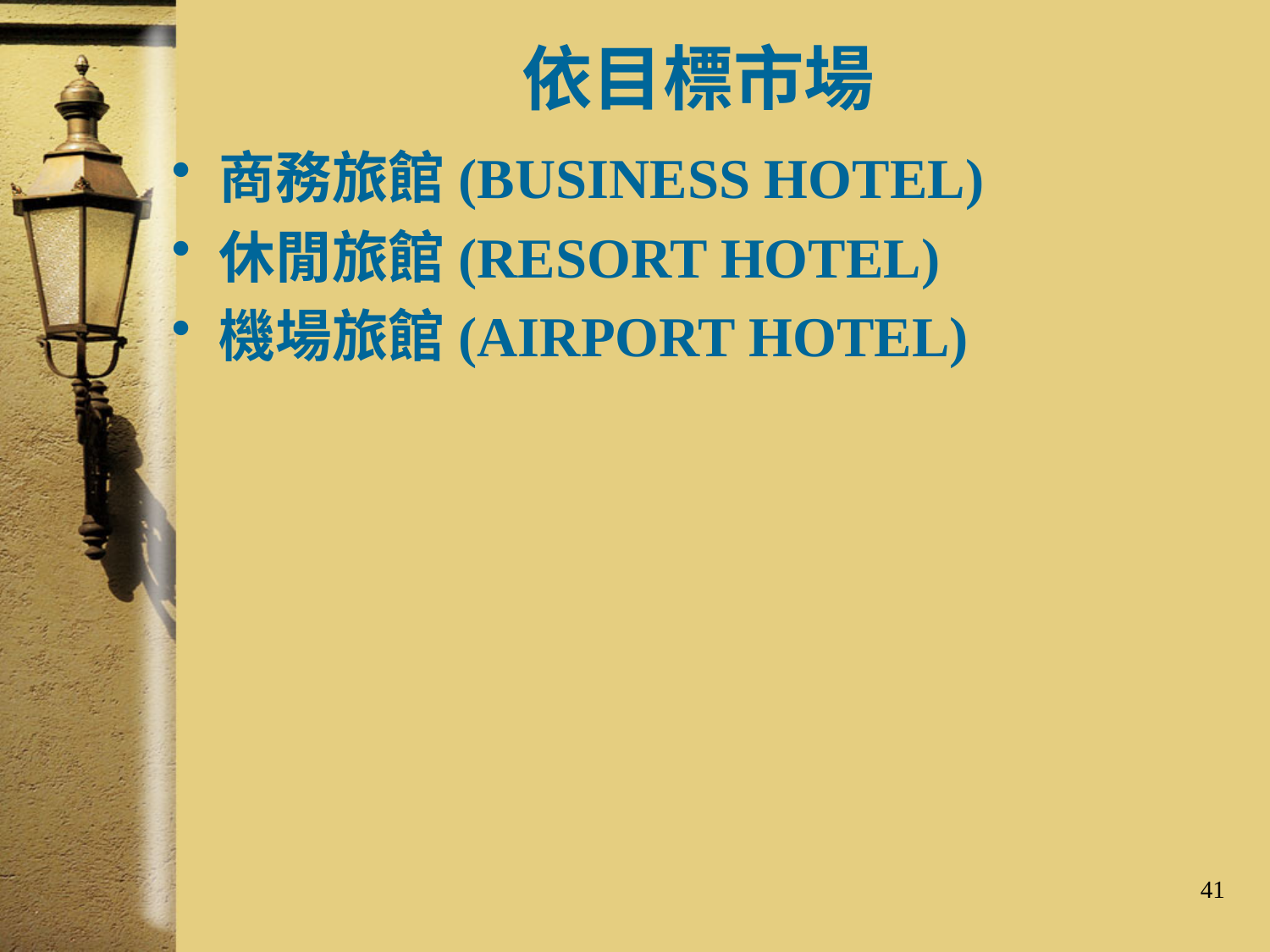

# 依目標市場
商務旅館(BUSINESS HOTEL)
休閒旅館(RESORT HOTEL)
機場旅館(AIRPORT HOTEL)
41